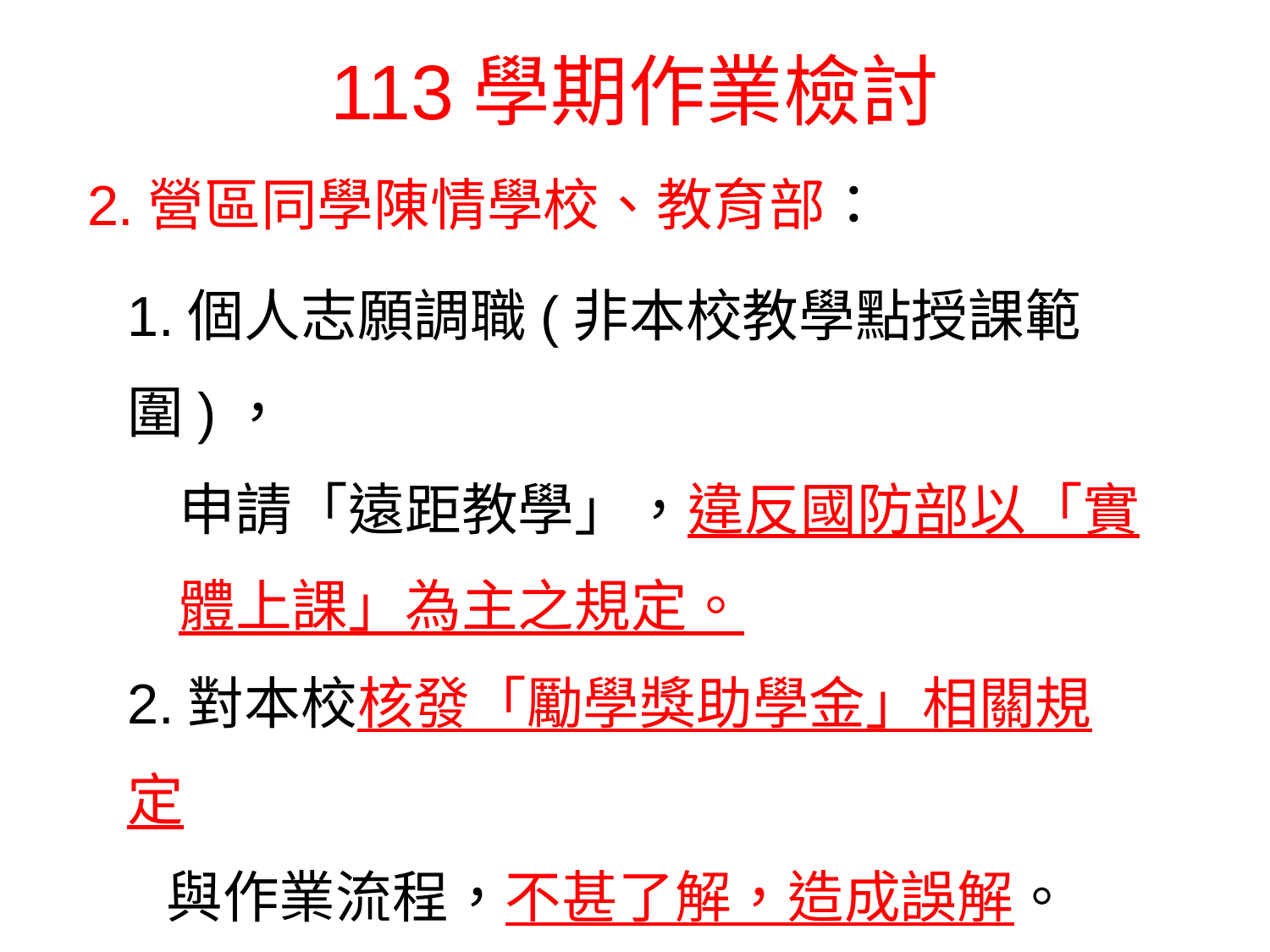

113學期作業檢討
2.營區同學陳情學校、教育部：
1.個人志願調職(非本校教學點授課範圍)，
   申請「遠距教學」，違反國防部以「實
   體上課」為主之規定。
2.對本校核發「勵學獎助學金」相關規定
  與作業流程，不甚了解，造成誤解。
(相關規定已刊載各班級群組內)